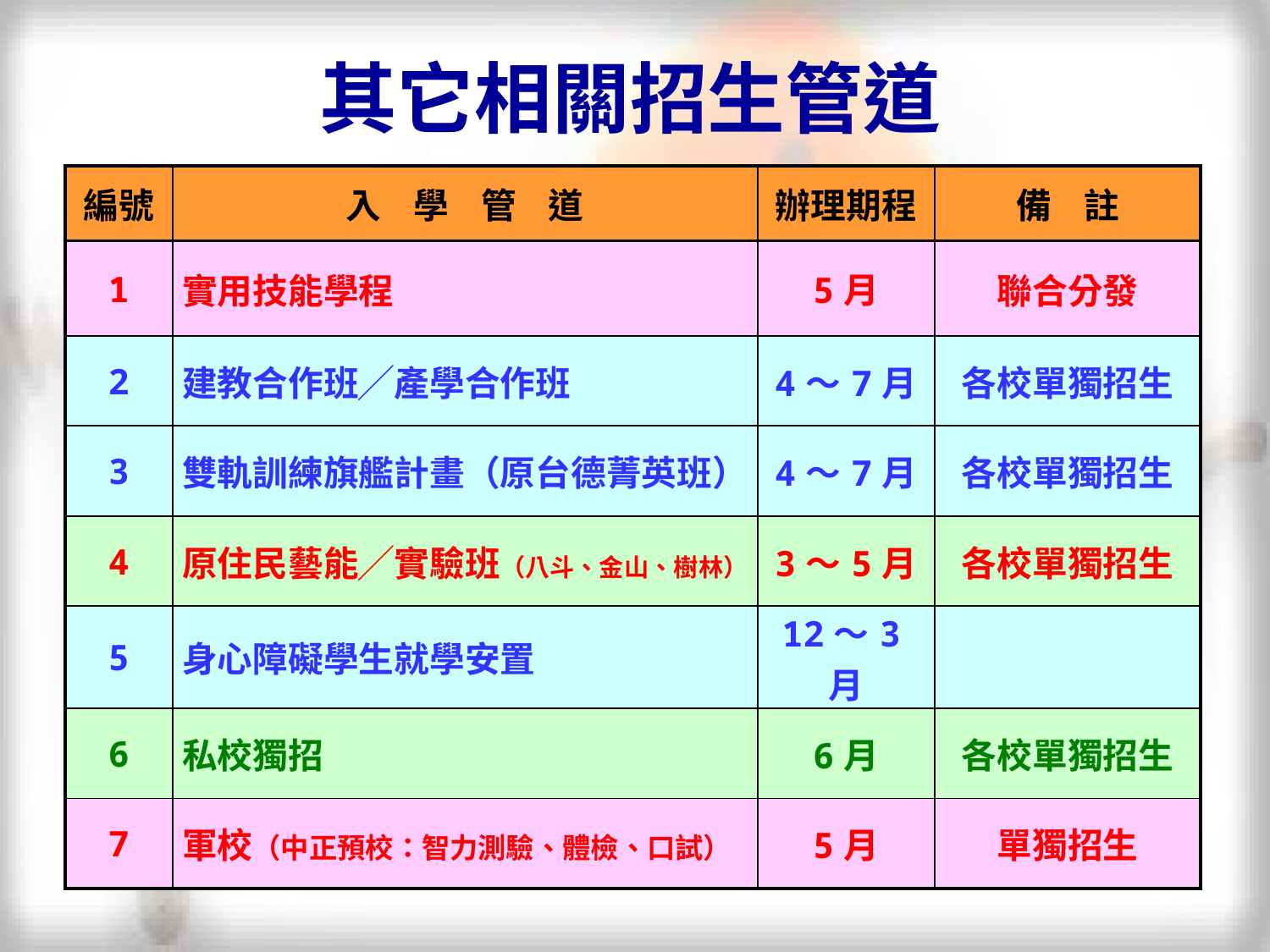

其它相關招生管道
| 編號 | 入 學 管 道 | 辦理期程 | 備 註 |
| --- | --- | --- | --- |
| 1 | 實用技能學程 | 5月 | 聯合分發 |
| 2 | 建教合作班╱產學合作班 | 4〜7月 | 各校單獨招生 |
| 3 | 雙軌訓練旗艦計畫（原台德菁英班） | 4〜7月 | 各校單獨招生 |
| 4 | 原住民藝能╱實驗班（八斗、金山、樹林） | 3〜5月 | 各校單獨招生 |
| 5 | 身心障礙學生就學安置 | 12〜3月 |  |
| 6 | 私校獨招 | 6月 | 各校單獨招生 |
| 7 | 軍校（中正預校：智力測驗、體檢、口試） | 5月 | 單獨招生 |